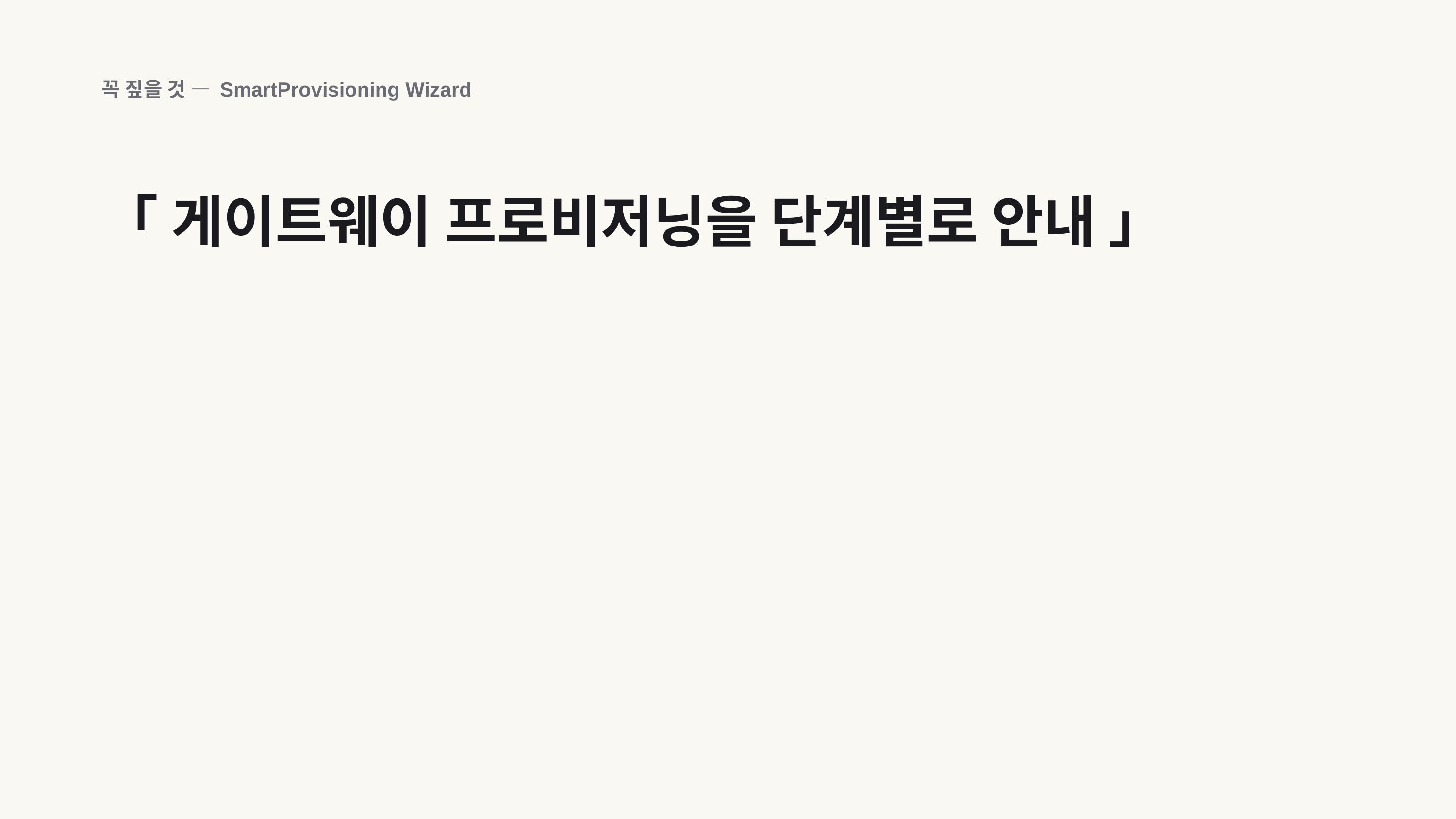

꼭 짚을 것 — SmartProvisioning Wizard
「 게이트웨이 프로비저닝을 단계별로 안내 」